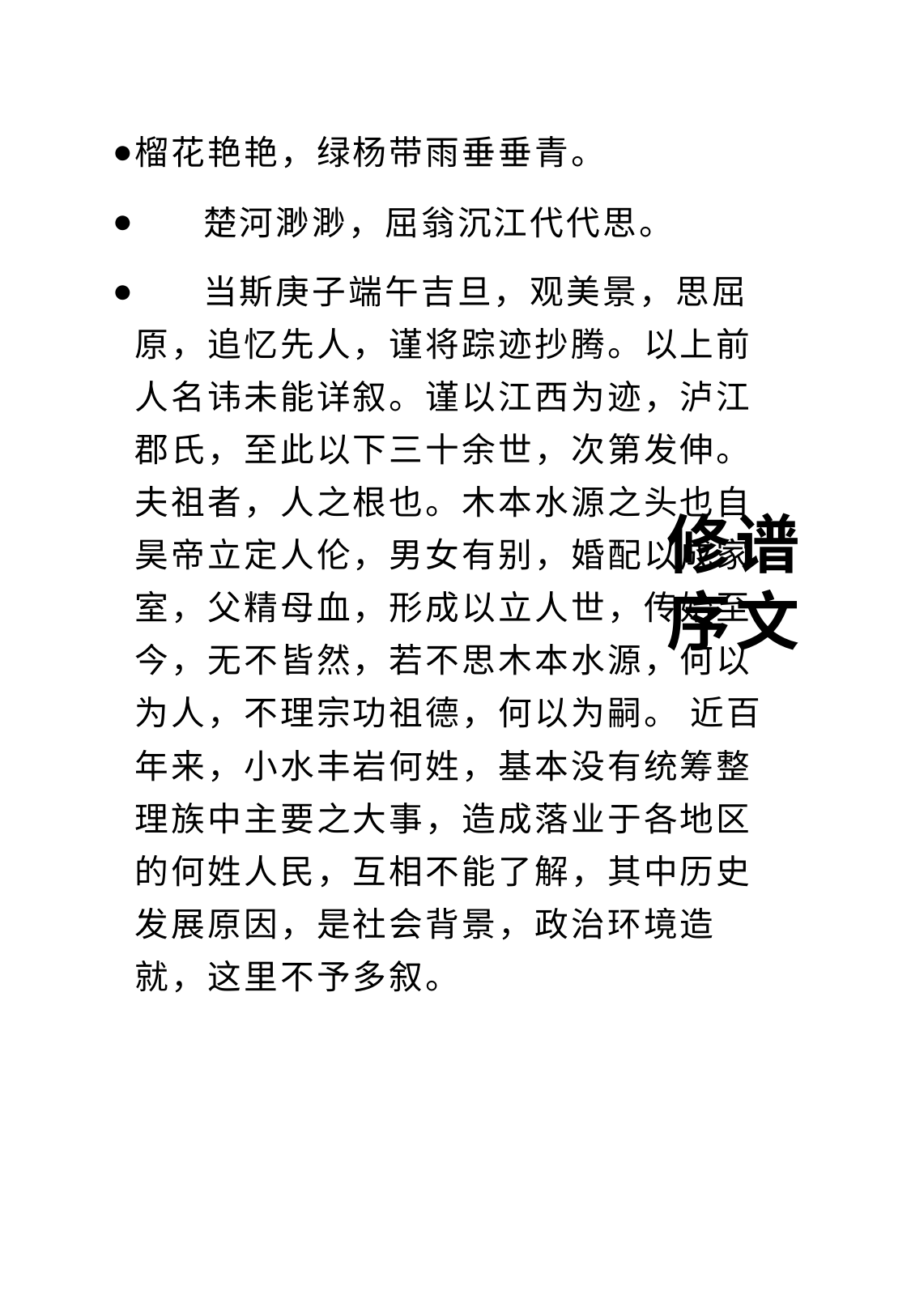

榴花艳艳，绿杨带雨垂垂青。
      楚河渺渺，屈翁沉江代代思。
      当斯庚子端午吉旦，观美景，思屈原，追忆先人，谨将踪迹抄腾。以上前人名讳未能详叙。谨以江西为迹，泸江郡氏，至此以下三十余世，次第发伸。夫祖者，人之根也。木本水源之头也自昊帝立定人伦，男女有别，婚配以成家室，父精母血，形成以立人世，传始至今，无不皆然，若不思木本水源，何以为人，不理宗功祖德，何以为嗣。 近百年来，小水丰岩何姓，基本没有统筹整理族中主要之大事，造成落业于各地区的何姓人民，互相不能了解，其中历史发展原因，是社会背景，政治环境造就，这里不予多叙。

修谱序文